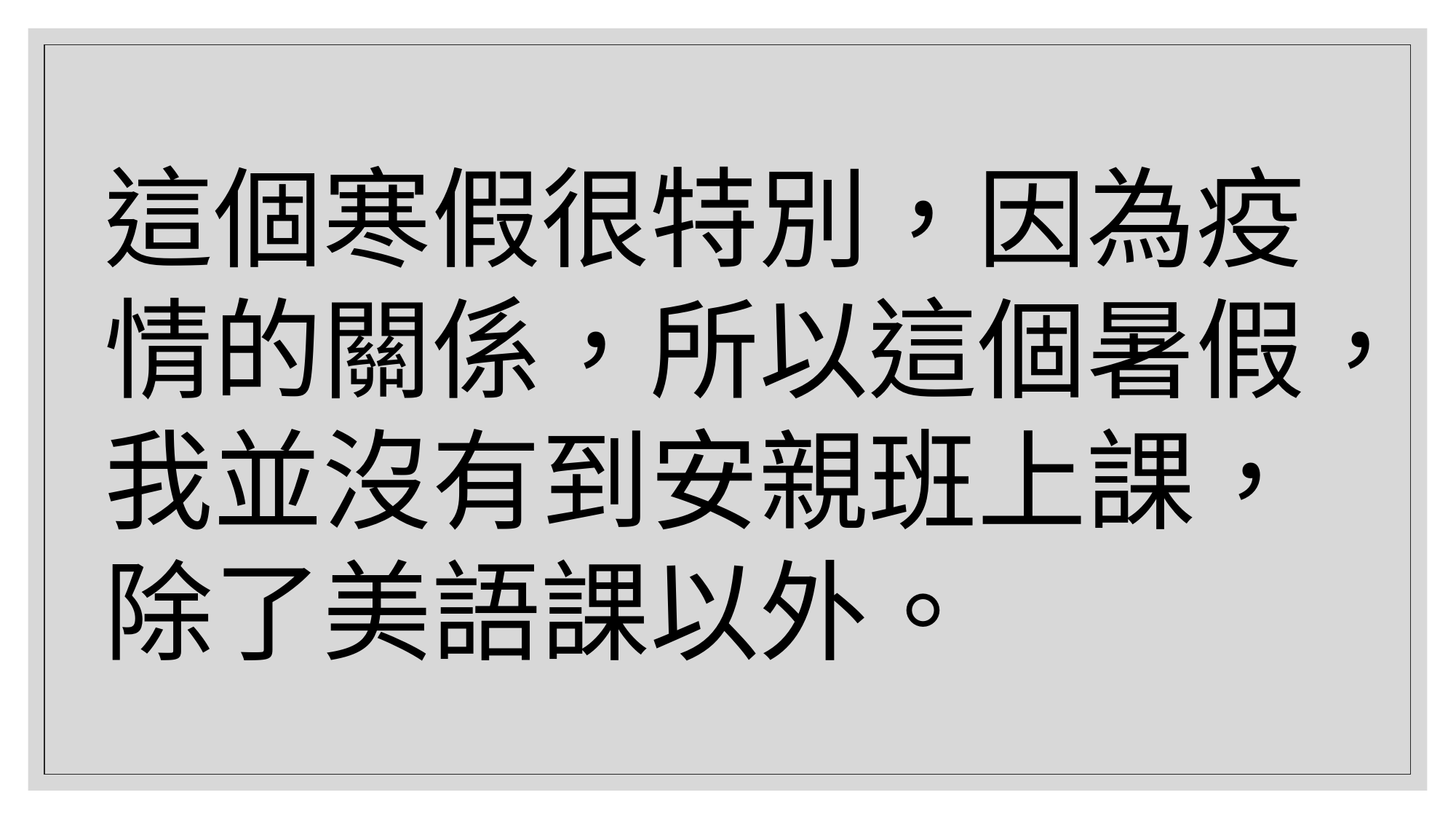

這個寒假很特別，因為疫情的關係，所以這個暑假，我並沒有到安親班上課，除了美語課以外。